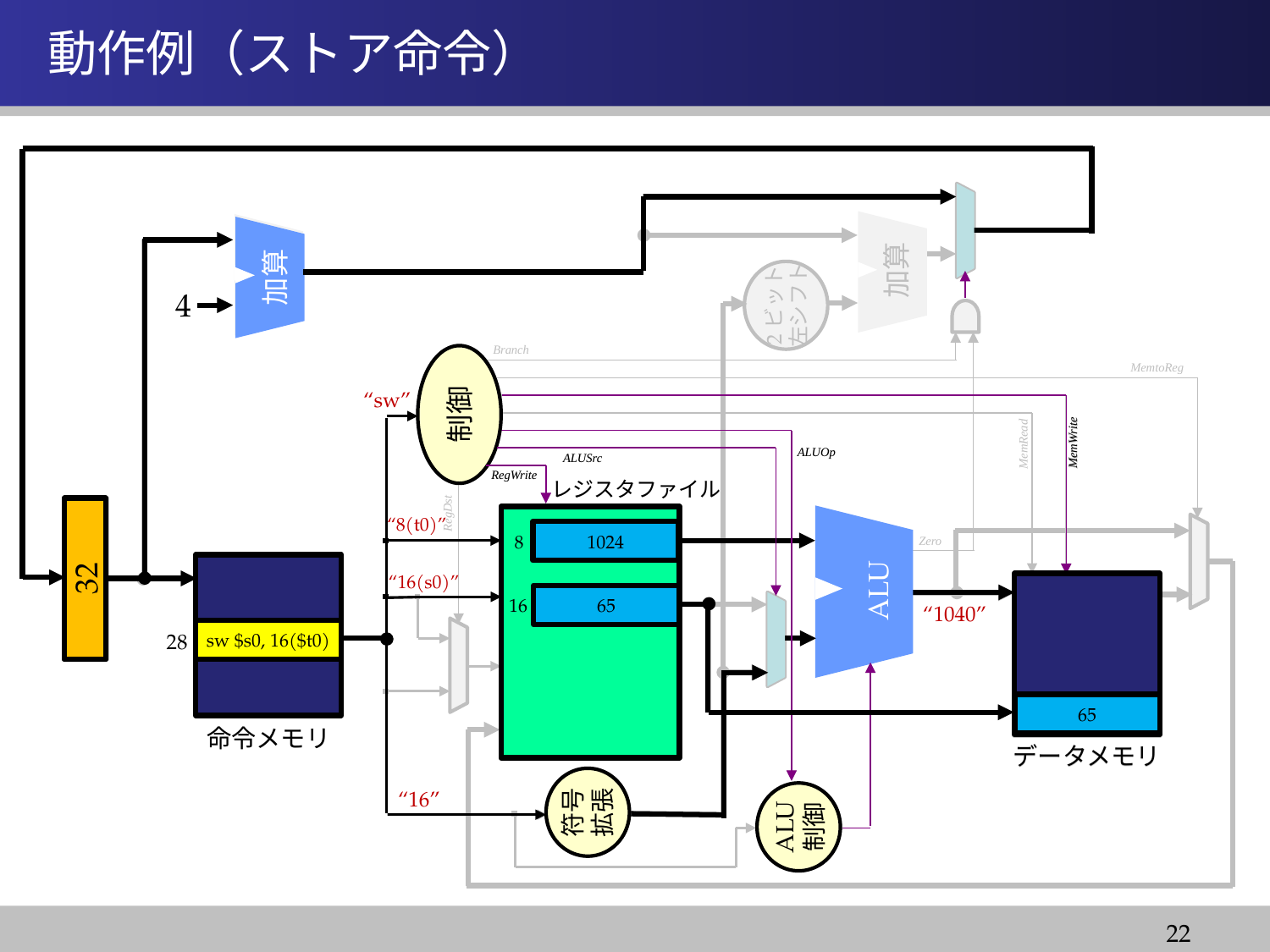

情報システム基盤学基礎１
# 動作例（ストア命令）

ALUOp

ALU

ALU
制御

制御
ALUSrc
RegWrite
レジスタファイル

“sw”
“8(t0)”
“16(s0)”

符号
拡張
“16”

加算

4

命令メモリ

加算
加算

2ビット
左シフト
4

Branch

MemtoReg
制御
MemWrite

データメモリ
MemRead
MemWrite
ALUOp
ALUSrc
RegWrite
レジスタファイル
RegDst

Read
Reg 1
Read
データ1
1024
8
65
16
Zero

Read
アドレス
PC
32
28
ALU
Read
データ
Read
Reg 2

アドレス

Read
データ2

“1040”

Read
データ
sw $s0, 16($t0)
28

Write
Reg

Write
データ
65
Write
データ
命令メモリ
データメモリ

符号
拡張

ALU
制御
22